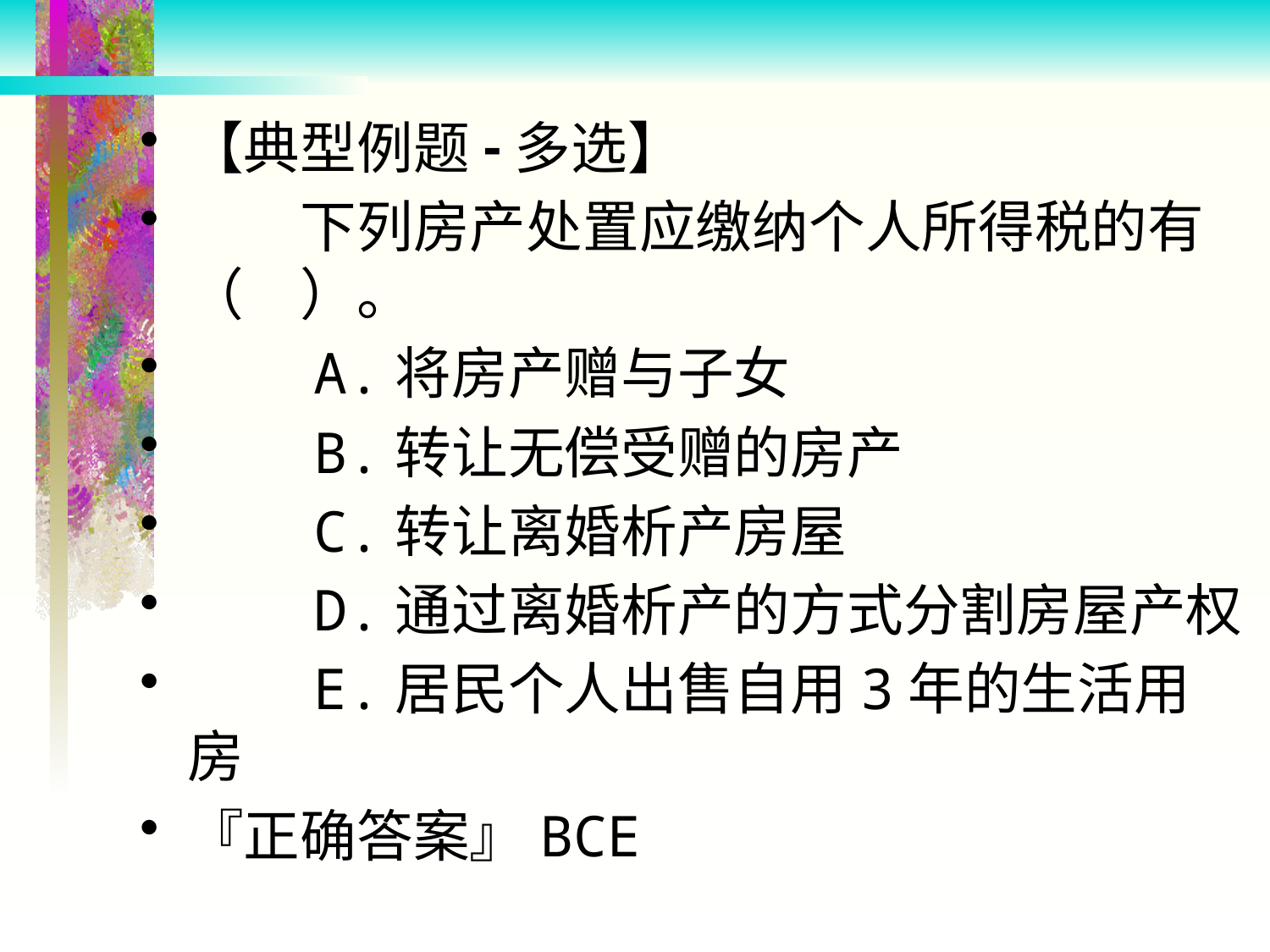

【典型例题-多选】
　　下列房产处置应缴纳个人所得税的有（　）。
　　A.将房产赠与子女
　　B.转让无偿受赠的房产
　　C.转让离婚析产房屋
　　D.通过离婚析产的方式分割房屋产权
　　E.居民个人出售自用3年的生活用房
『正确答案』BCE